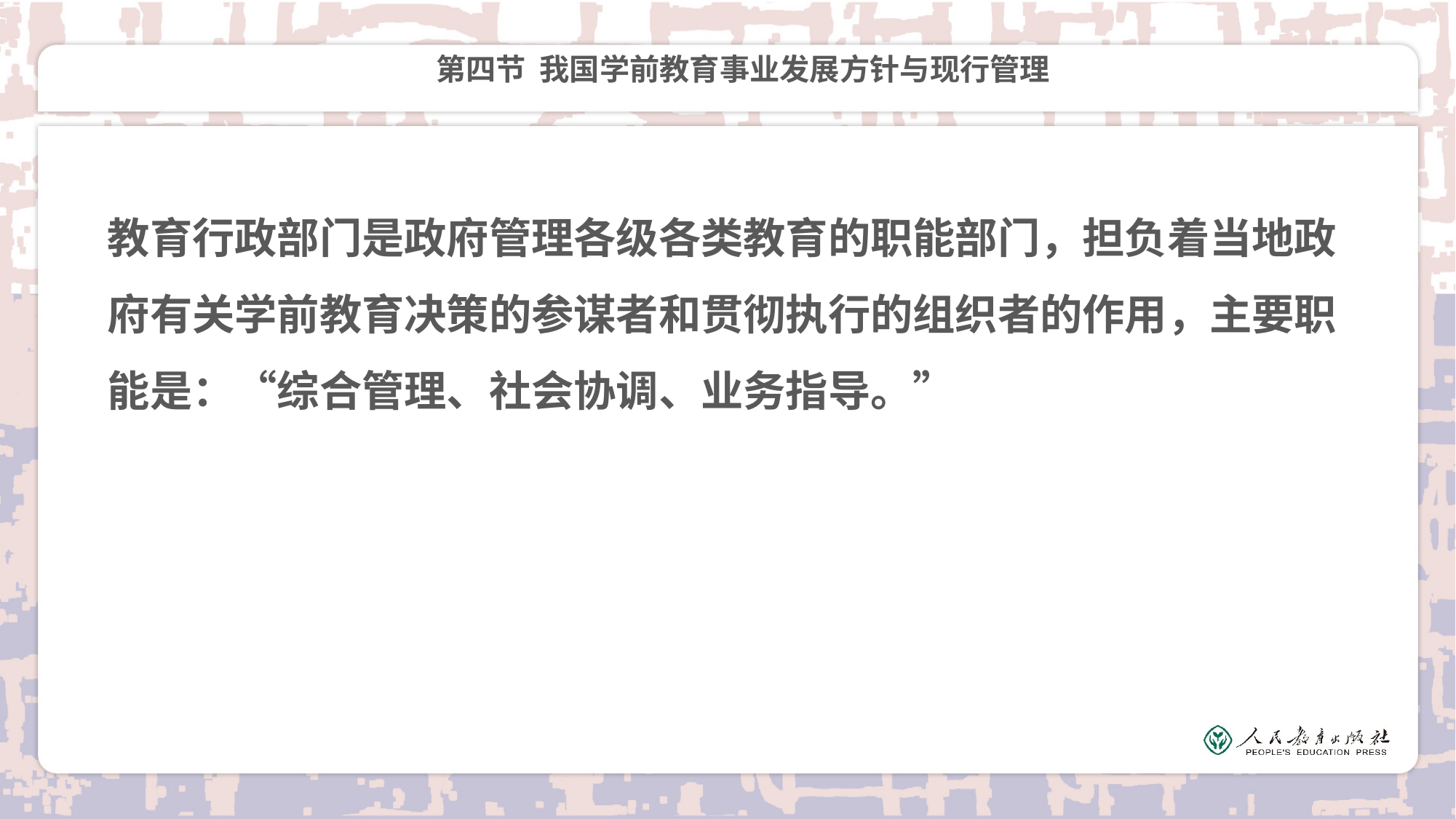

# 第四节  我国学前教育事业发展方针与现行管理
教育行政部门是政府管理各级各类教育的职能部门，担负着当地政府有关学前教育决策的参谋者和贯彻执行的组织者的作用，主要职能是：“综合管理、社会协调、业务指导。”